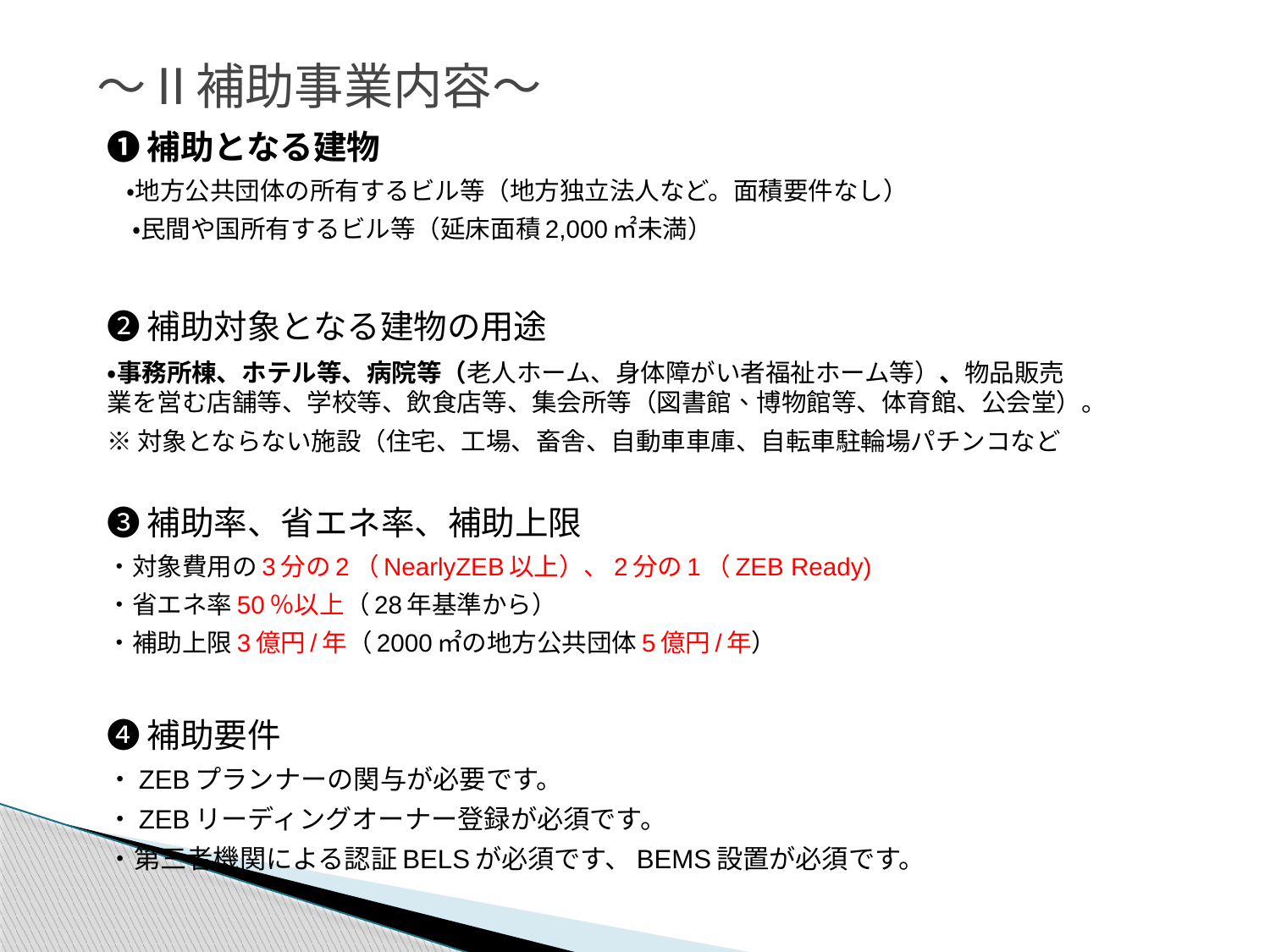

～Ⅱ補助事業内容～
❶補助となる建物
　・地方公共団体の所有するビル等（地方独立法人など。面積要件なし）
　・民間や国所有するビル等（延床面積2,000㎡未満）

❷補助対象となる建物の用途
・事務所棟、ホテル等、病院等（老人ホーム、身体障がい者福祉ホーム等）、物品販売業を営む店舗等、学校等、飲食店等、集会所等（図書館、博物館等、体育館、公会堂）。
※対象とならない施設（住宅、工場、畜舎、自動車車庫、自転車駐輪場パチンコなど

❸補助率、省エネ率、補助上限
・対象費用の3分の2（NearlyZEB以上）、2分の1（ZEB Ready)
・省エネ率50％以上（28年基準から）
・補助上限3億円/年（2000㎡の地方公共団体5億円/年）

❹補助要件
・ZEBプランナーの関与が必要です。
・ZEBリーディングオーナー登録が必須です。
・第三者機関による認証BELSが必須です、BEMS設置が必須です。